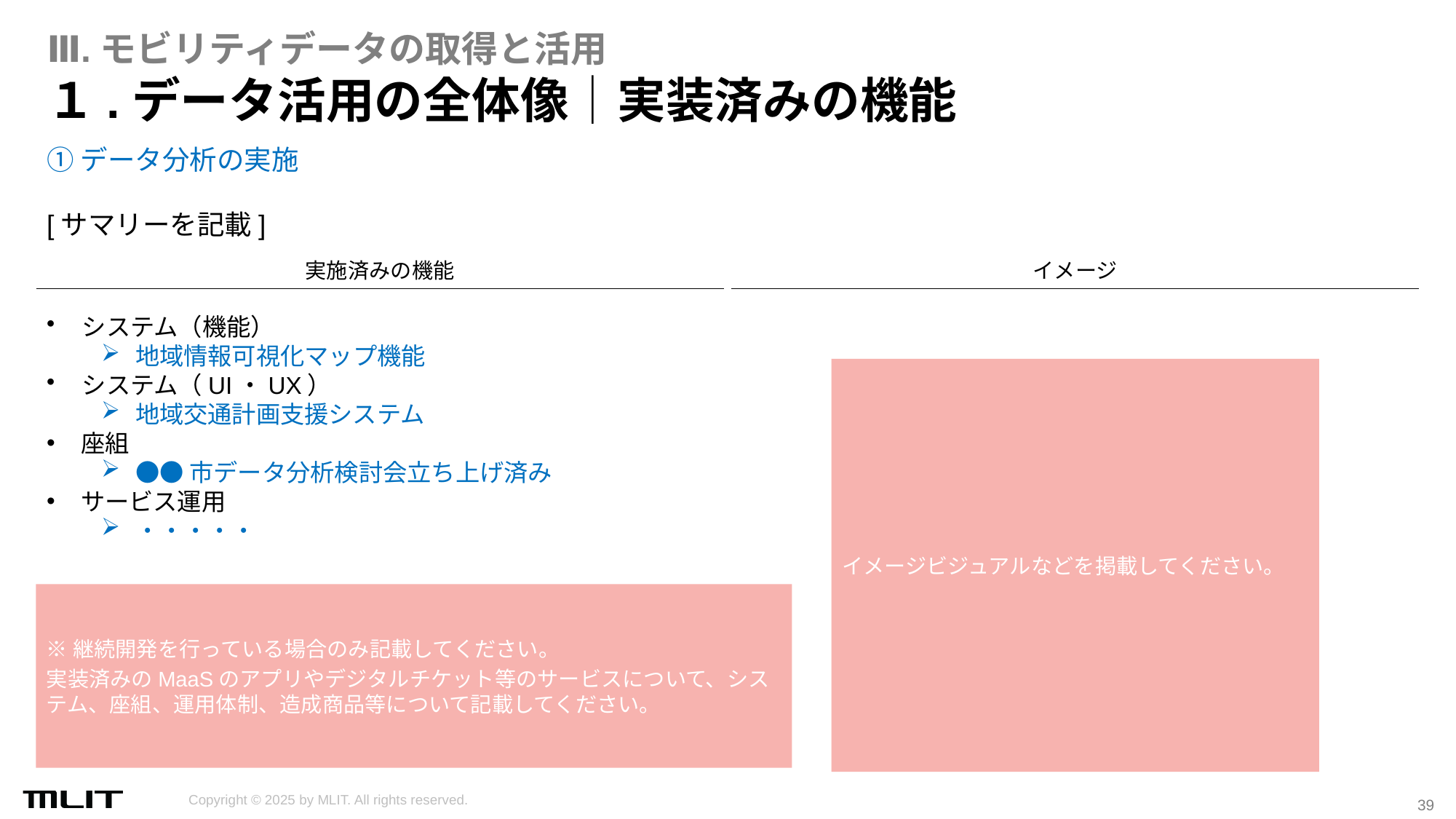

Ⅲ.モビリティデータの取得と活用
# １.データ活用の全体像│実装済みの機能
①データ分析の実施
[サマリーを記載]
実施済みの機能
イメージ
 システム（機能）
地域情報可視化マップ機能
 システム（UI・UX）
地域交通計画支援システム
座組
●●市データ分析検討会立ち上げ済み
サービス運用
・・・・・

イメージビジュアルなどを掲載してください。
※継続開発を行っている場合のみ​記載してください。
実装済みのMaaSのアプリやデジタルチケット等のサービスについて、システム、座組、運用体制、造成商品等について記載してください。​